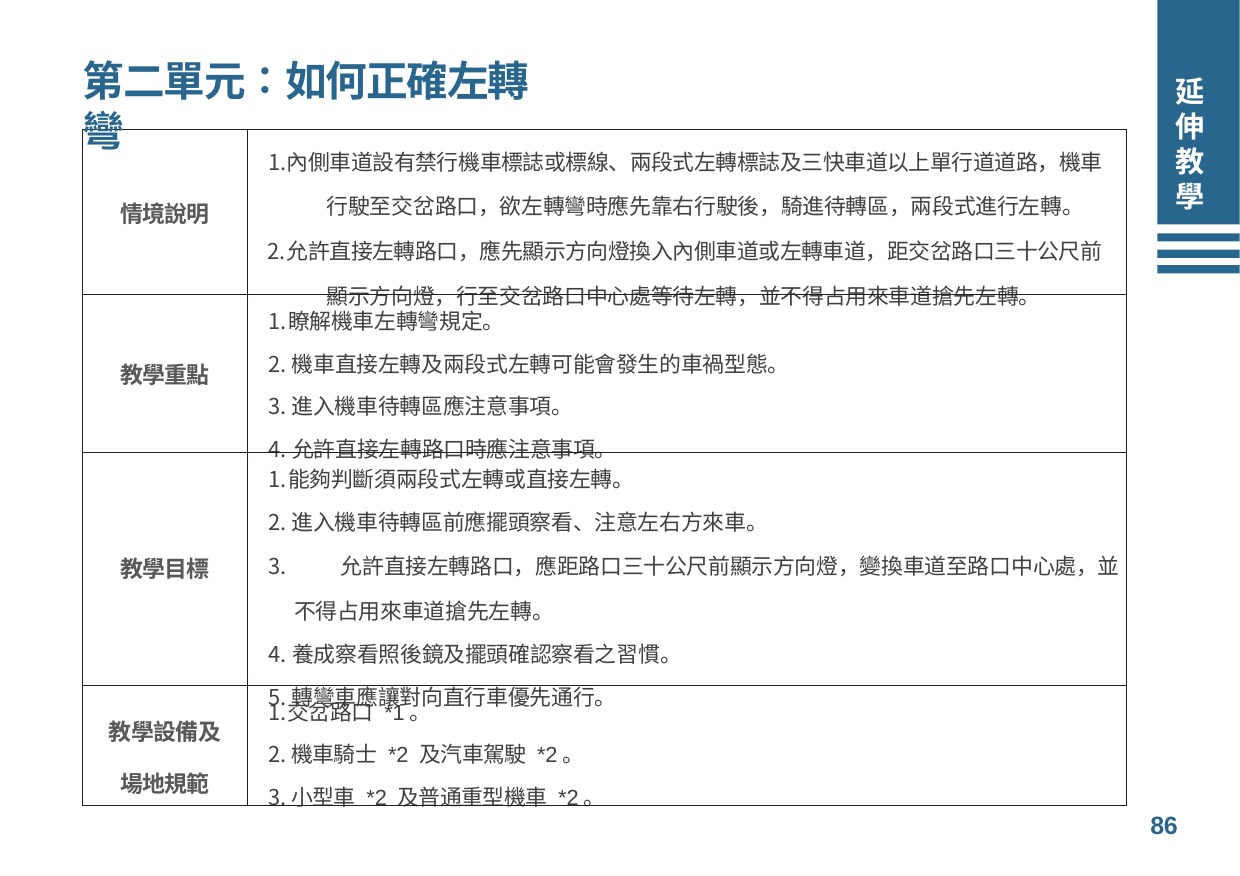

# 第二單元∶如何正確左轉彎
延伸教學
| 情境說明 | 內側車道設有禁行機車標誌或標線、兩段式左轉標誌及三快車道以上單行道道路，機車 行駛至交岔路口，欲左轉彎時應先靠右行駛後，騎進待轉區，兩段式進行左轉。 允許直接左轉路口，應先顯示方向燈換入內側車道或左轉車道，距交岔路口三十公尺前 顯示方向燈，行至交岔路口中心處等待左轉，並不得占用來車道搶先左轉。 |
| --- | --- |
| 教學重點 | 瞭解機車左轉彎規定。 機車直接左轉及兩段式左轉可能會發生的車禍型態。 進入機車待轉區應注意事項。 允許直接左轉路口時應注意事項。 |
| 教學目標 | 能夠判斷須兩段式左轉或直接左轉。 進入機車待轉區前應擺頭察看、注意左右方來車。 允許直接左轉路口，應距路口三十公尺前顯示方向燈，變換車道至路口中心處，並不得占用來車道搶先左轉。 養成察看照後鏡及擺頭確認察看之習慣。 轉彎車應讓對向直行車優先通行。 |
| 教學設備及場地規範 | 交岔路口 \*1。 機車騎士 \*2 及汽車駕駛 \*2。 小型車 \*2 及普通重型機車 \*2。 |

86